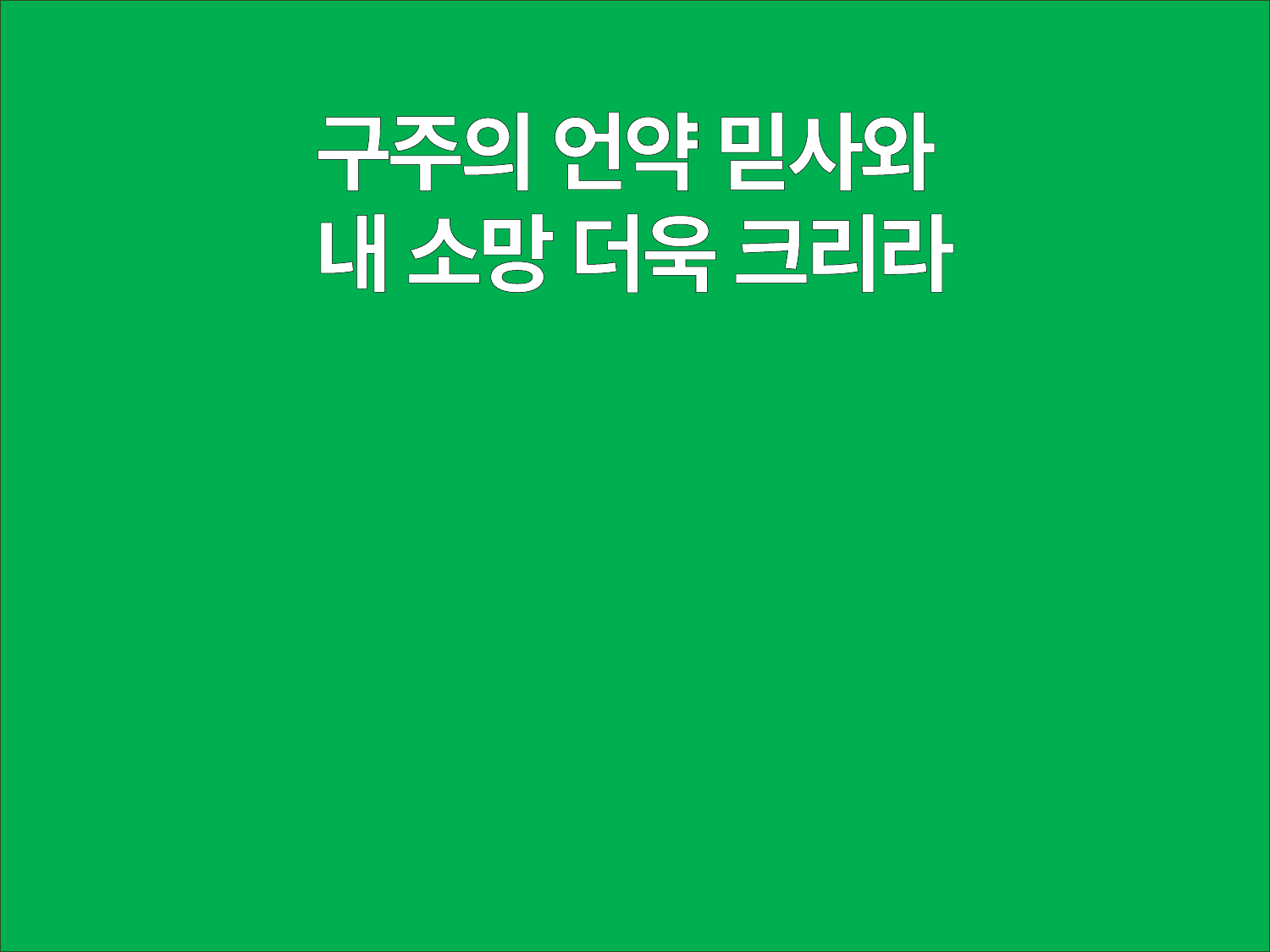

구주의 언약 믿사와
내 소망 더욱 크리라